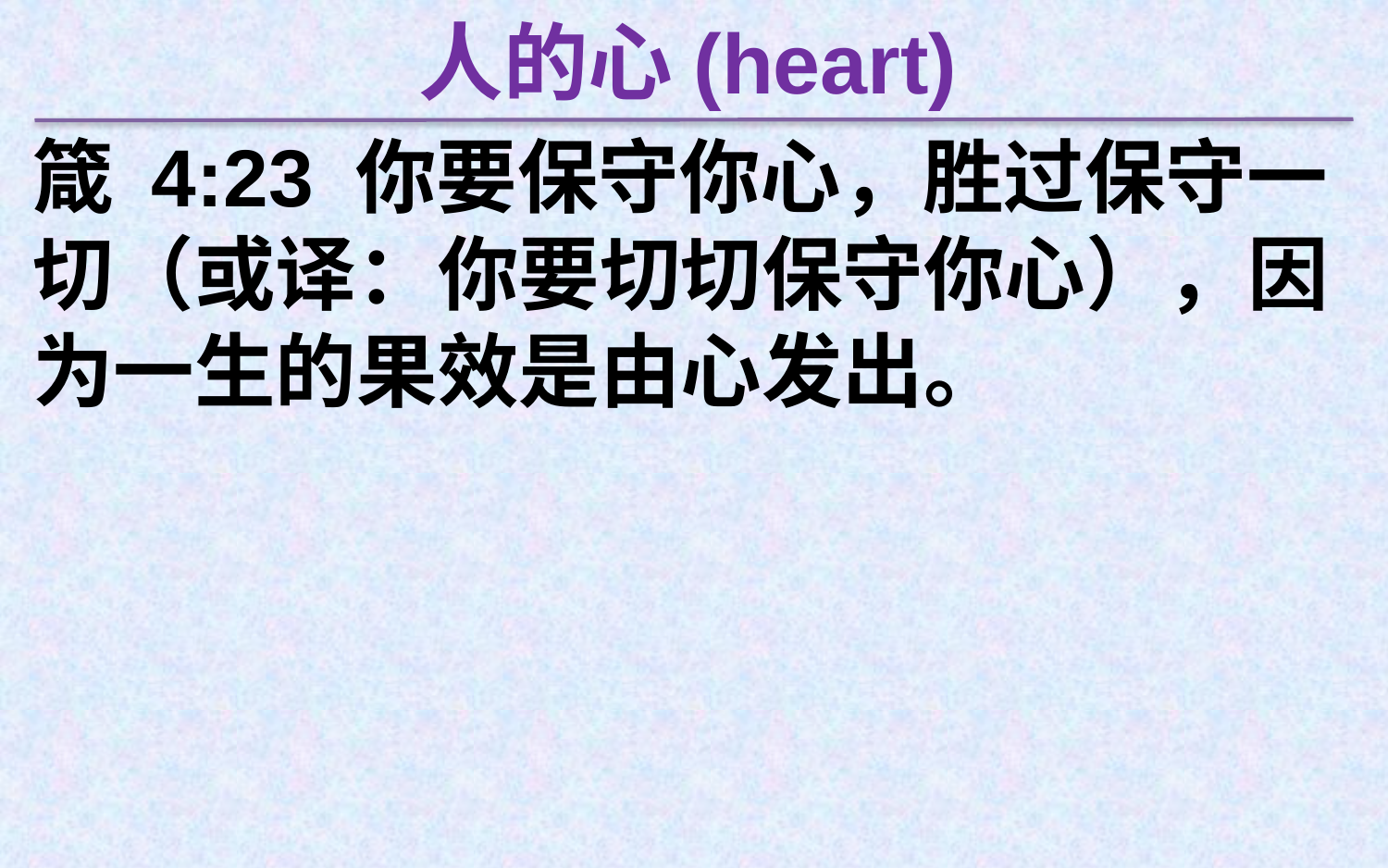

人的心(heart)
箴 4:23 你要保守你心，胜过保守一切（或译：你要切切保守你心），因为一生的果效是由心发出。